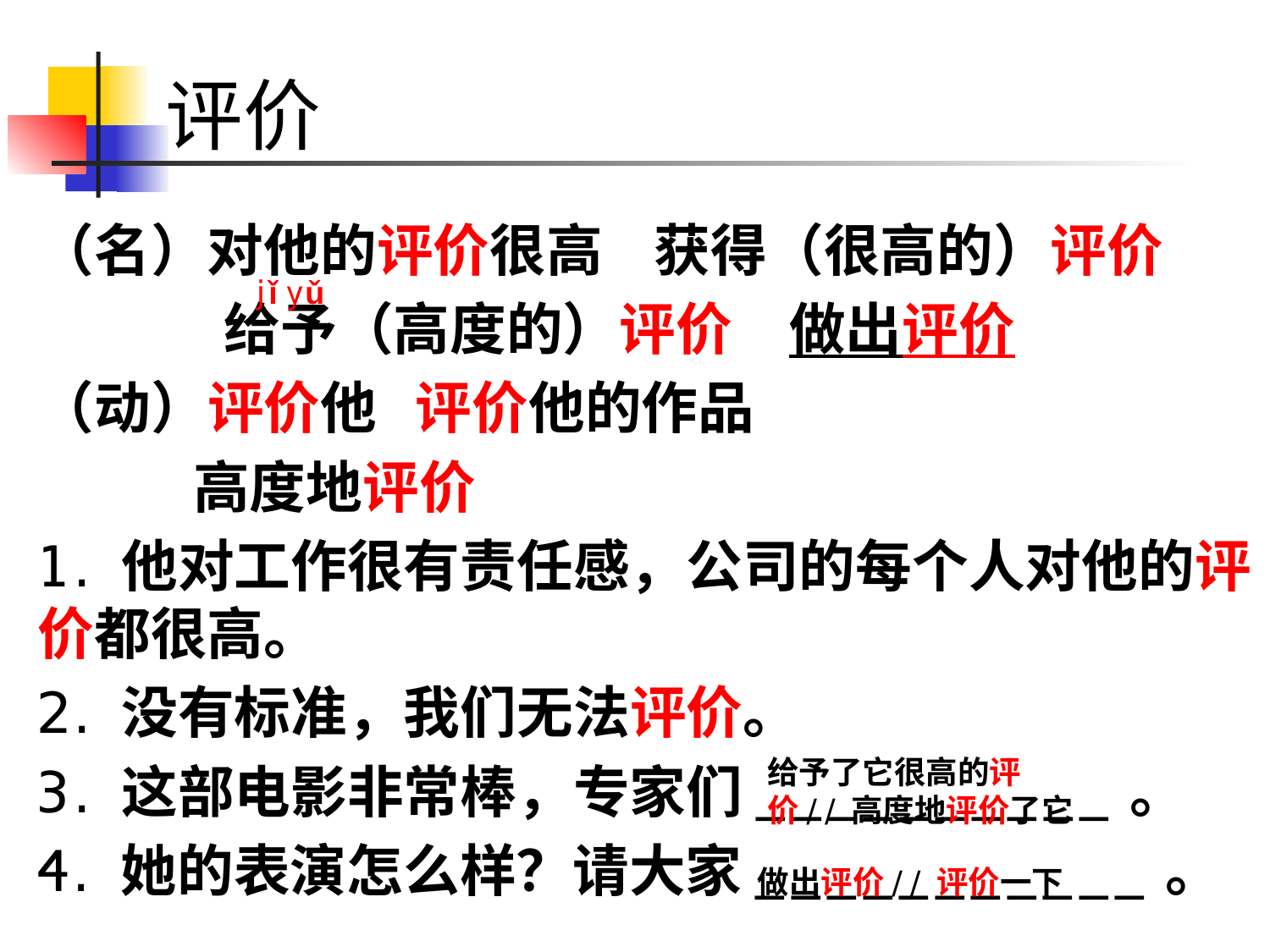

# 评价
（名）对他的评价很高    获得（很高的）评价
         　给予（高度的）评价　做出评价
（动）评价他   评价他的作品
           高度地评价
1. 他对工作很有责任感，公司的每个人对他的评价都很高。
2. 没有标准，我们无法评价。
3. 这部电影非常棒，专家们__________。
4. 她的表演怎么样？请大家___________。

jǐ yǔ
给予了它很高的评价//高度地评价了它
做出评价//评价一下